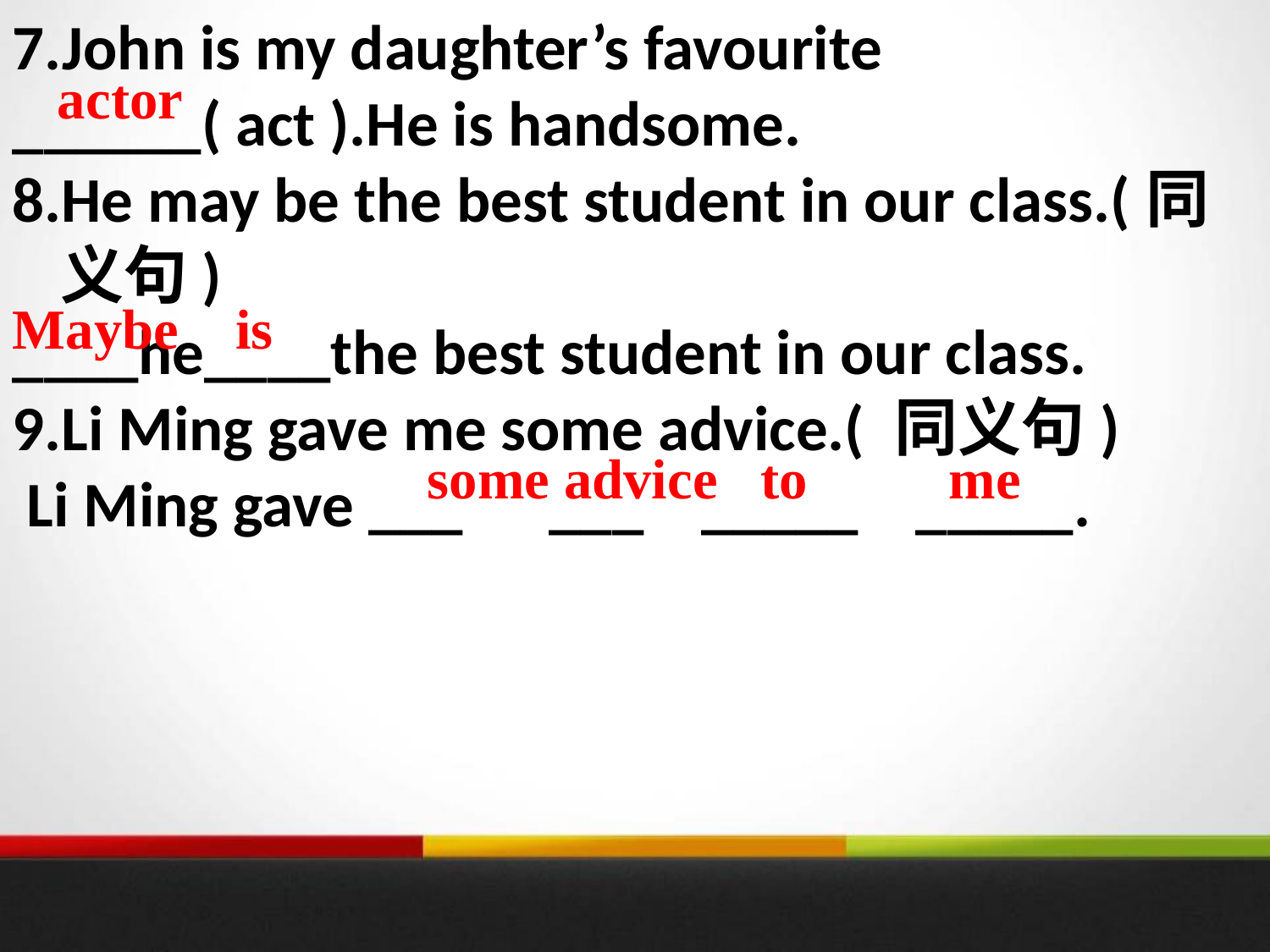

7.John is my daughter’s favourite
______( act ).He is handsome.
8.He may be the best student in our class.(同义句)
____he____the best student in our class.
9.Li Ming gave me some advice.( 同义句)
 Li Ming gave ___      ___    _____    _____.

actor

Maybe    is
some advice   to          me